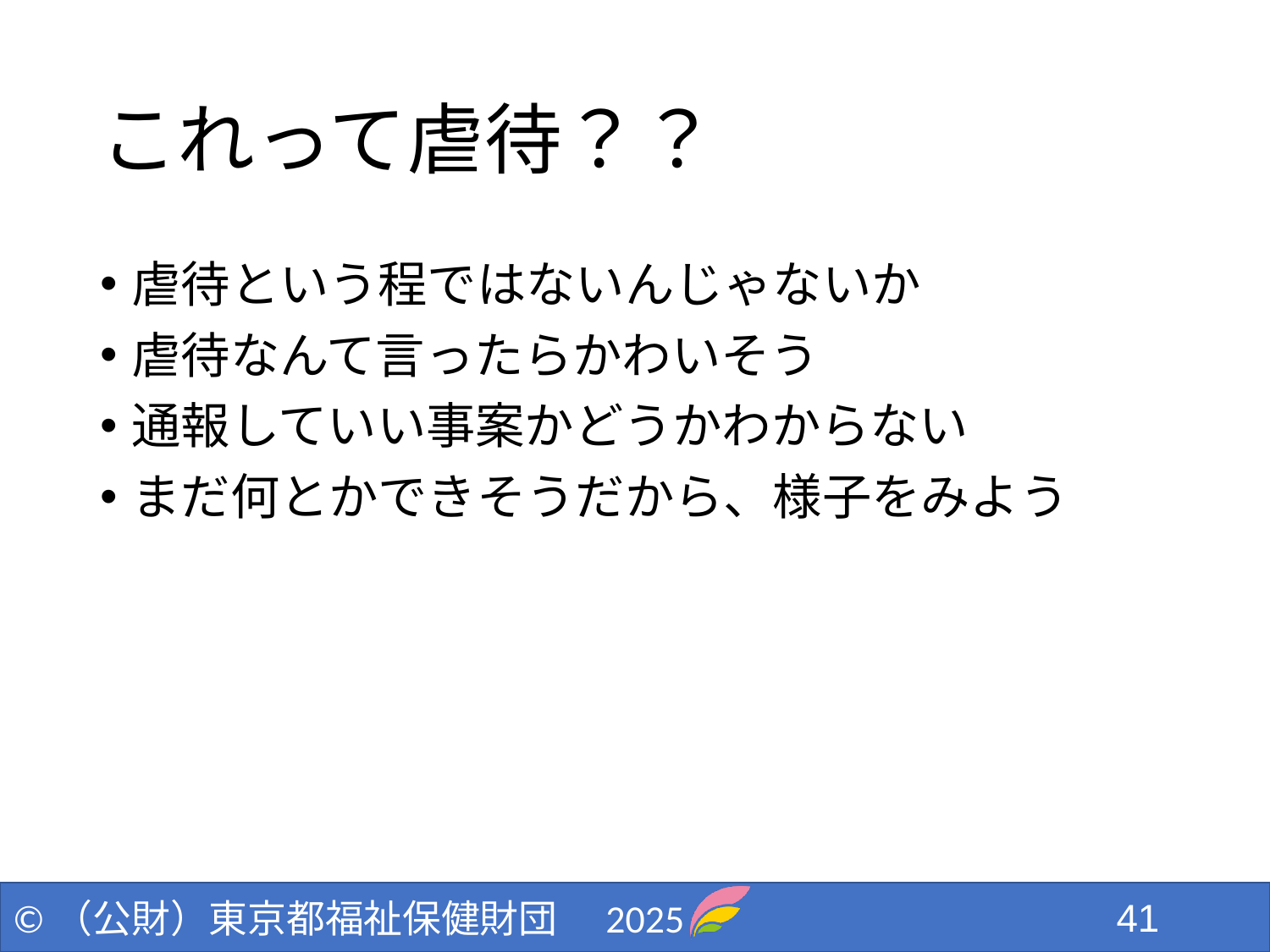

# これって虐待？？
虐待という程ではないんじゃないか
虐待なんて言ったらかわいそう
通報していい事案かどうかわからない
まだ何とかできそうだから、様子をみよう